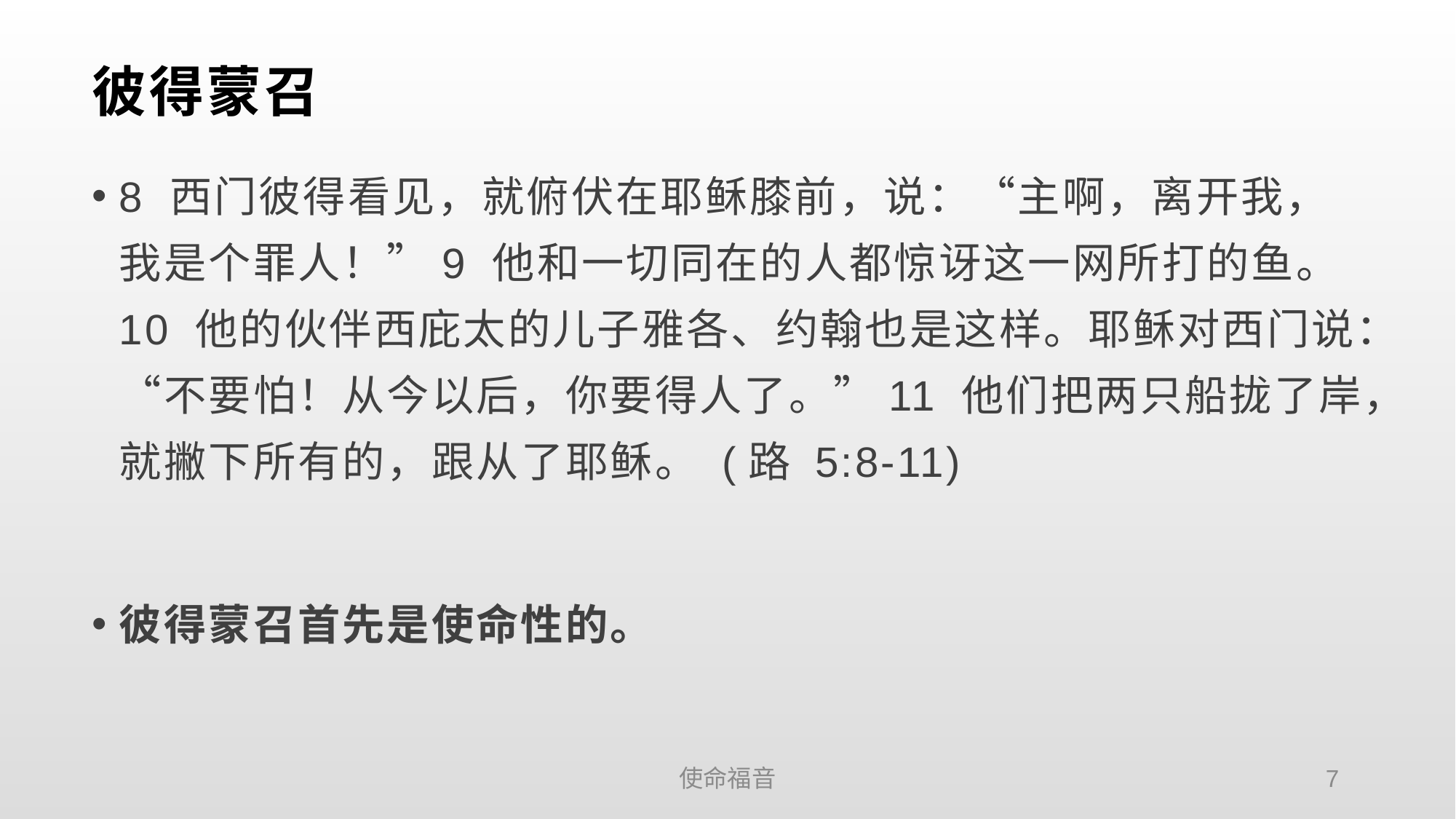

# 彼得蒙召
8 西门彼得看见，就俯伏在耶稣膝前，说：“主啊，离开我，我是个罪人！”9 他和一切同在的人都惊讶这一网所打的鱼。10 他的伙伴西庇太的儿子雅各、约翰也是这样。耶稣对西门说：“不要怕！从今以后，你要得人了。”11 他们把两只船拢了岸，就撇下所有的，跟从了耶稣。 (路 5:8-11)

彼得蒙召首先是使命性的。
使命福音
7